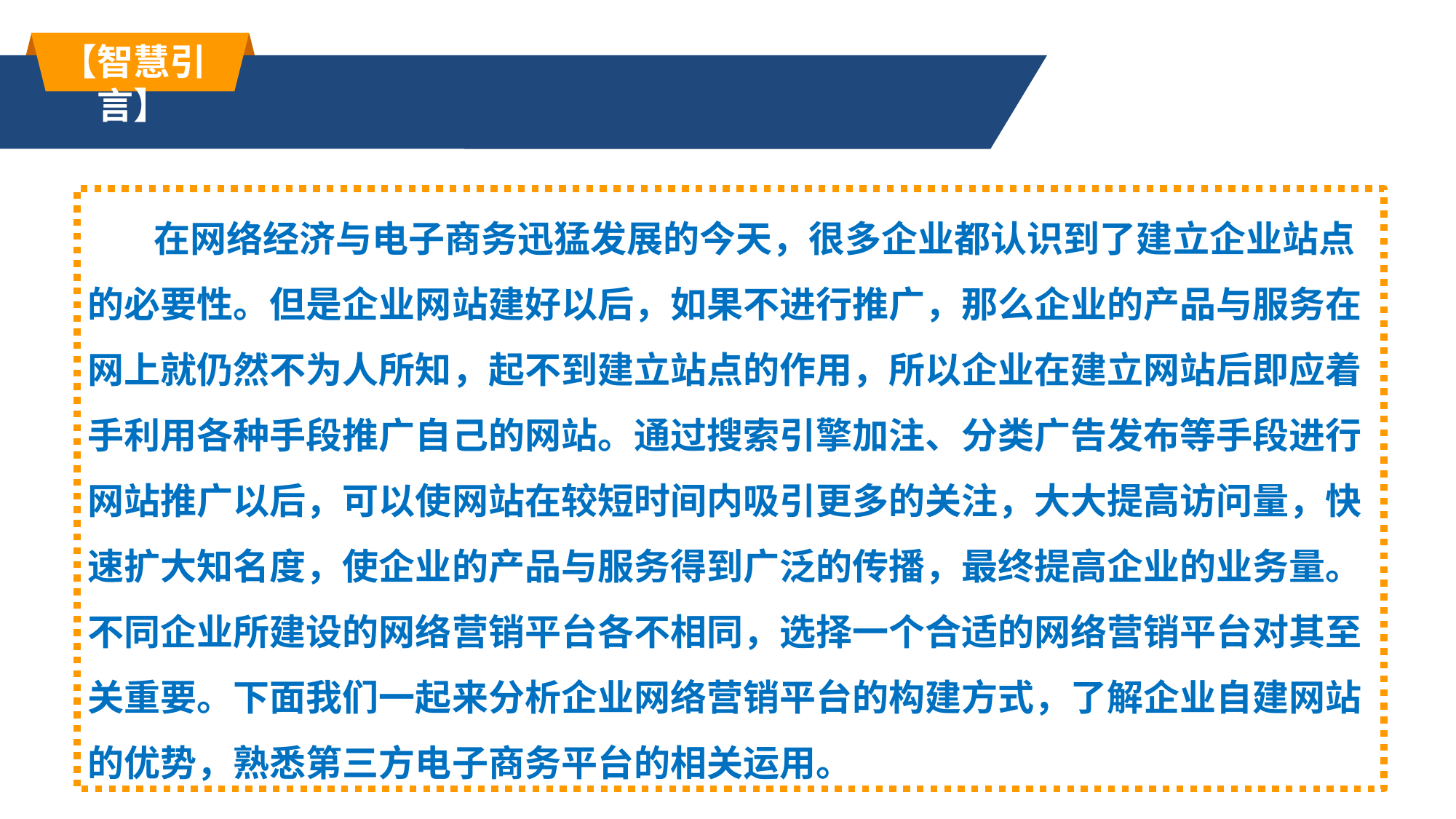

【智慧引言】

       在网络经济与电子商务迅猛发展的今天，很多企业都认识到了建立企业站点的必要性。但是企业网站建好以后，如果不进行推广，那么企业的产品与服务在网上就仍然不为人所知，起不到建立站点的作用，所以企业在建立网站后即应着手利用各种手段推广自己的网站。通过搜索引擎加注、分类广告发布等手段进行网站推广以后，可以使网站在较短时间内吸引更多的关注，大大提高访问量，快速扩大知名度，使企业的产品与服务得到广泛的传播，最终提高企业的业务量。不同企业所建设的网络营销平台各不相同，选择一个合适的网络营销平台对其至关重要。下面我们一起来分析企业网络营销平台的构建方式，了解企业自建网站的优势，熟悉第三方电子商务平台的相关运用。